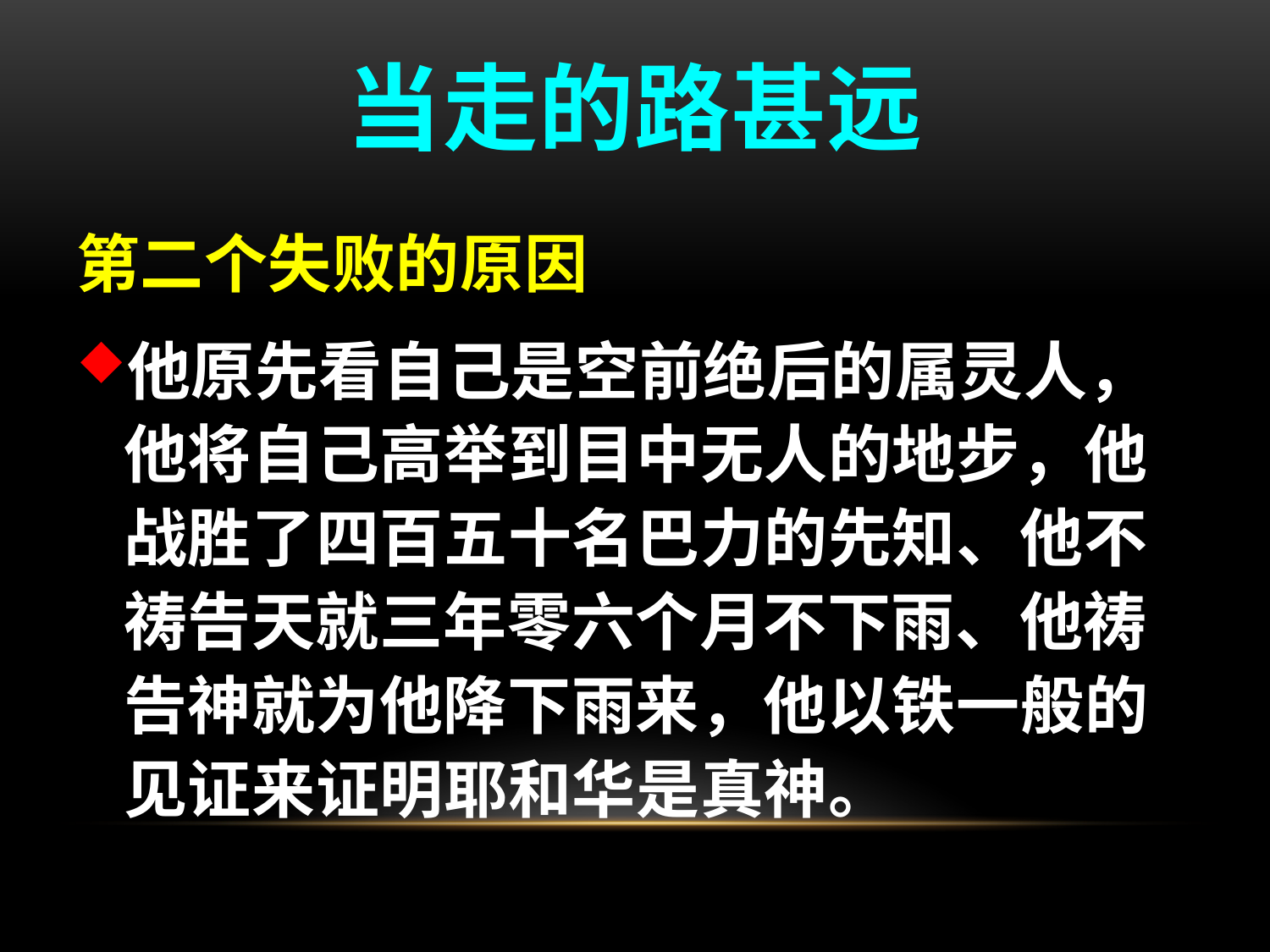

# 当走的路甚远
第二个失败的原因
他原先看自己是空前绝后的属灵人，他将自己高举到目中无人的地步，他战胜了四百五十名巴力的先知、他不祷告天就三年零六个月不下雨、他祷告神就为他降下雨来，他以铁一般的见证来证明耶和华是真神。